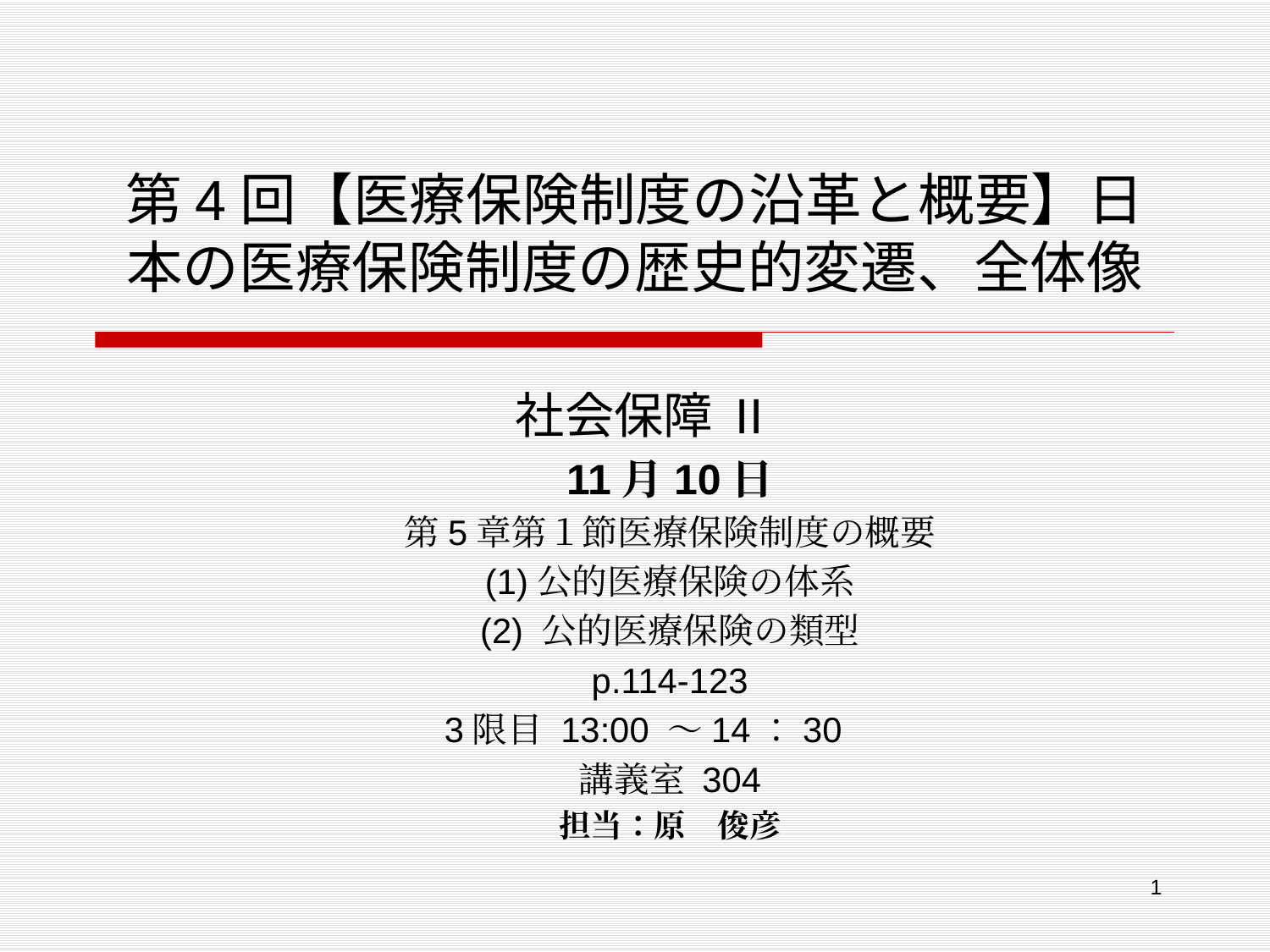

# 第4回【医療保険制度の沿革と概要】日本の医療保険制度の歴史的変遷、全体像
社会保障 II
11月10日
第5章第１節医療保険制度の概要
(1)公的医療保険の体系
(2) 公的医療保険の類型
　p.114-123
3限目 13:00 ～14：30
講義室 304
担当：原　俊彦

　　　       担当　原　俊彦（札幌市立大学）t.hara@scu.ac.jp

1